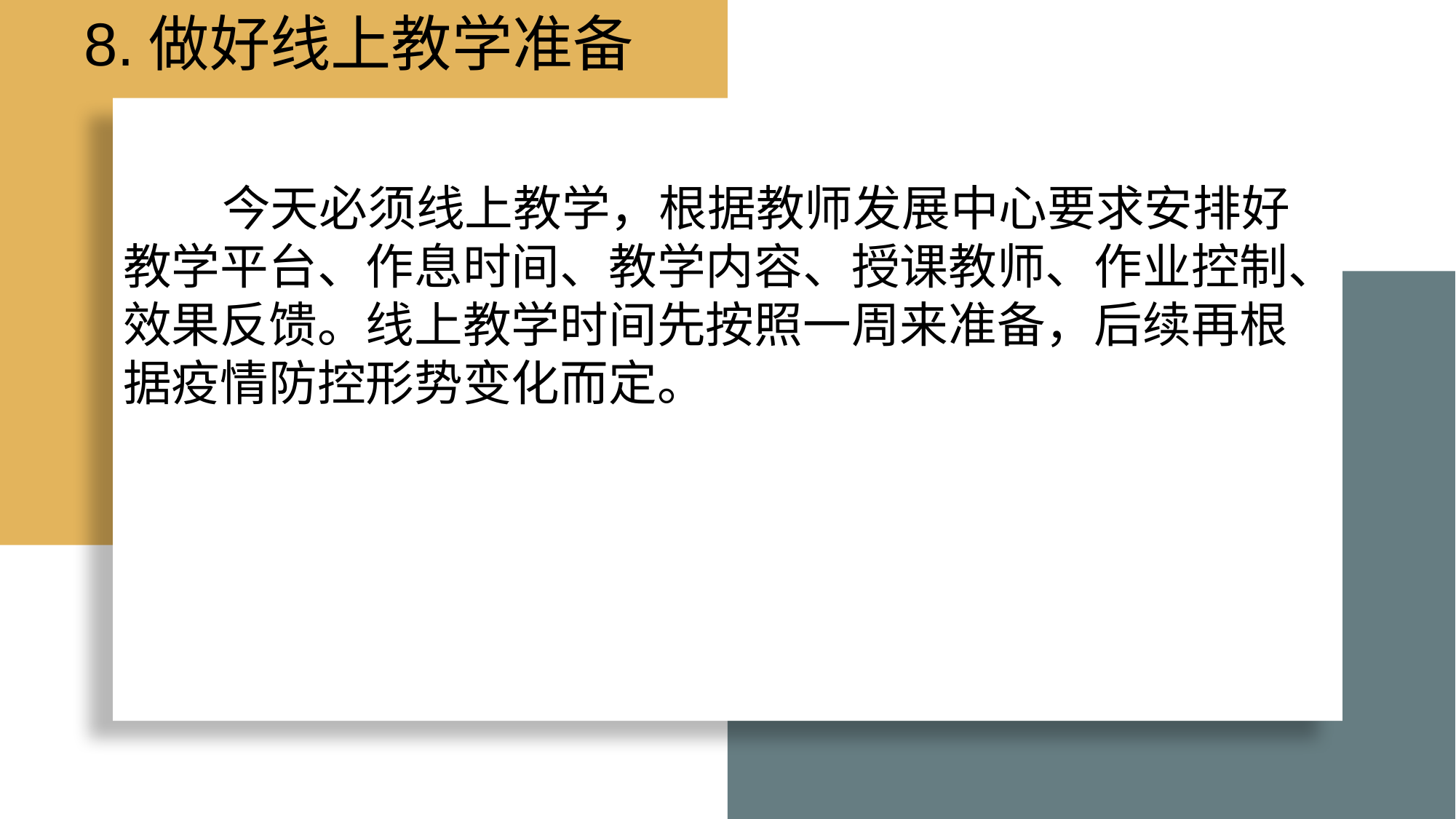

8.做好线上教学准备

        今天必须线上教学，根据教师发展中心要求安排好教学平台、作息时间、教学内容、授课教师、作业控制、效果反馈。线上教学时间先按照一周来准备，后续再根据疫情防控形势变化而定。